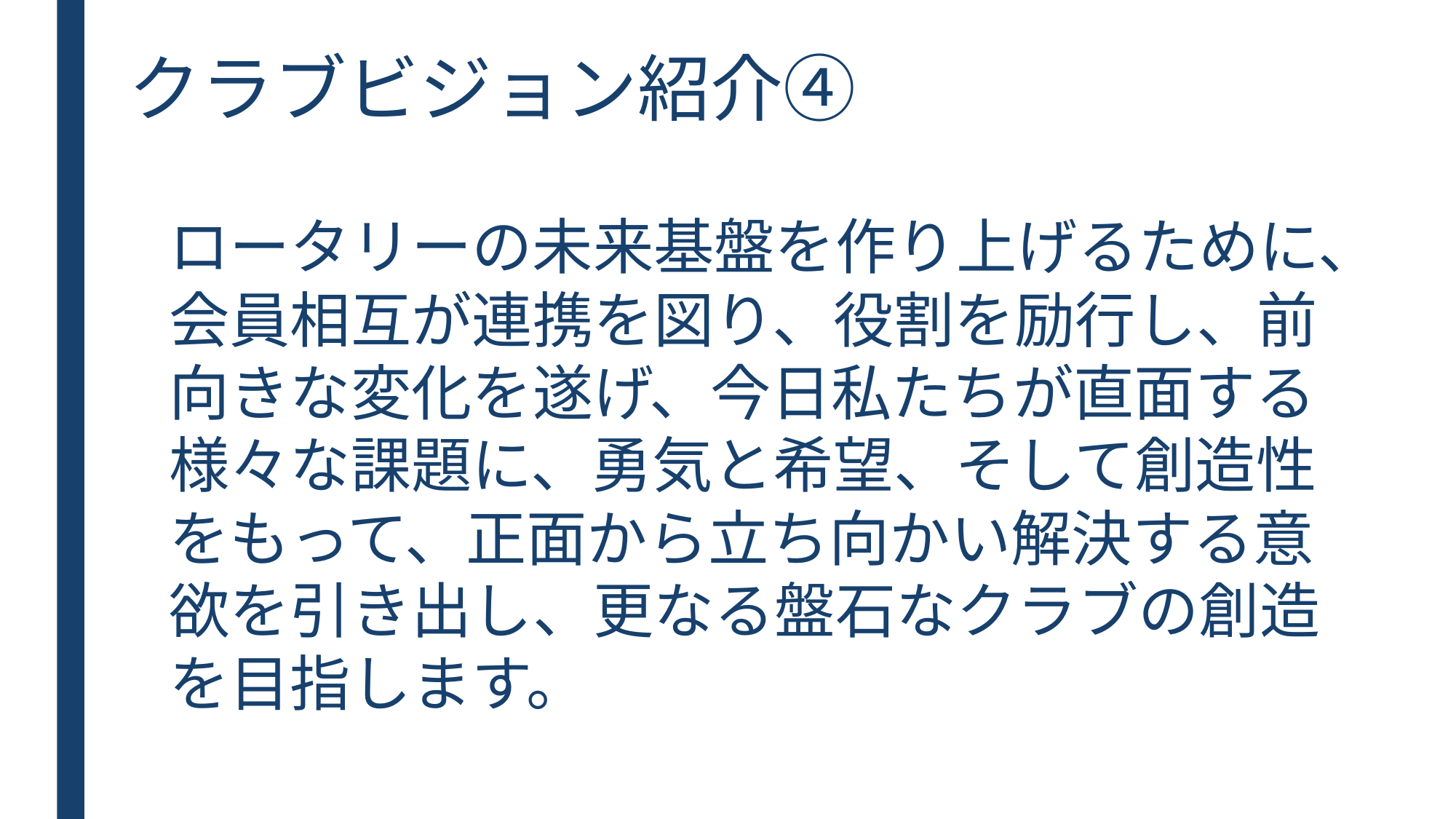

# クラブビジョン紹介④
ロータリーの未来基盤を作り上げるために、会員相互が連携を図り、役割を励行し、前向きな変化を遂げ、今日私たちが直面する様々な課題に、勇気と希望、そして創造性をもって、正面から立ち向かい解決する意欲を引き出し、更なる盤石なクラブの創造を目指します。